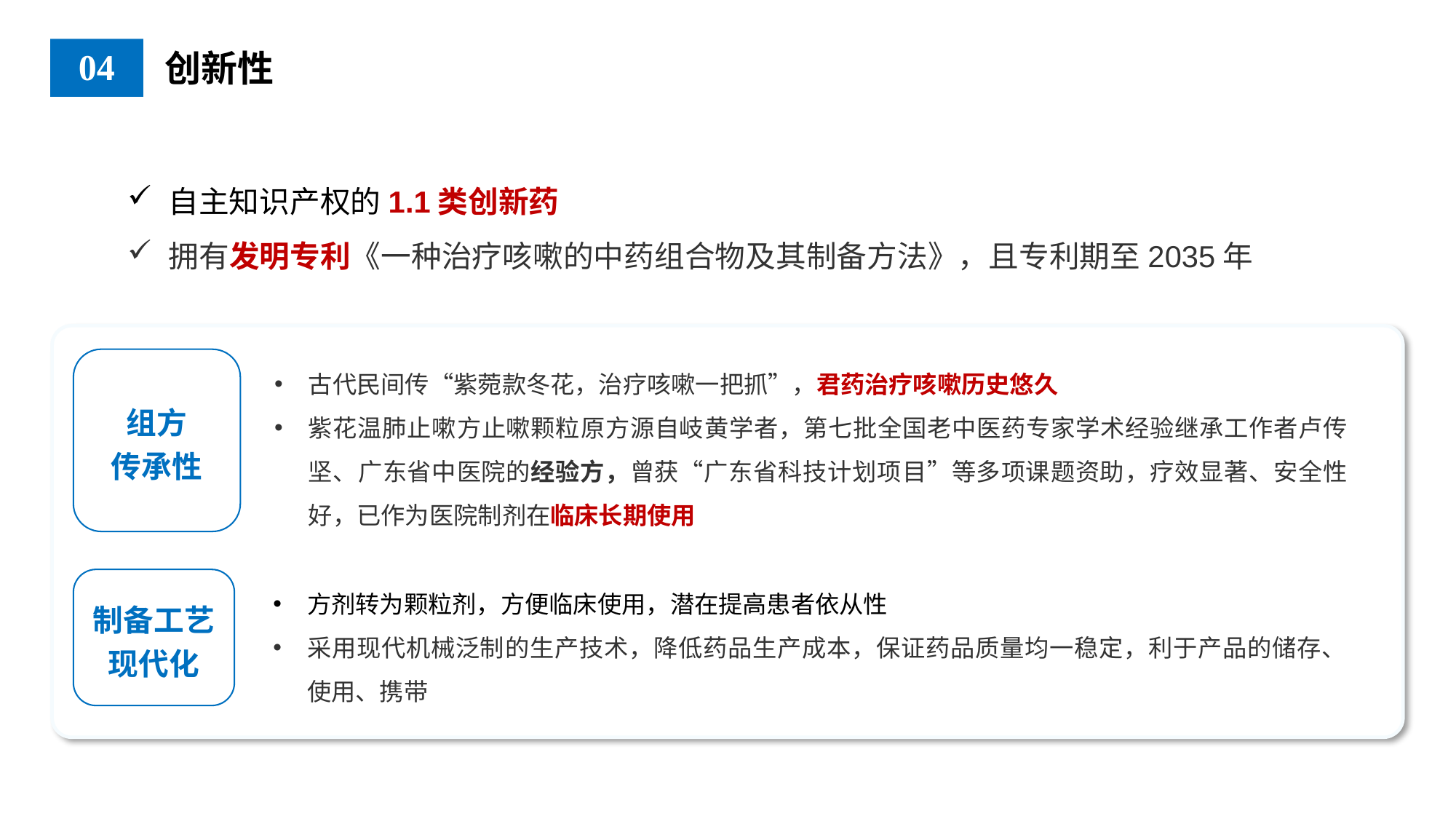

04
创新性
自主知识产权的1.1类创新药
拥有发明专利《一种治疗咳嗽的中药组合物及其制备方法》，且专利期至2035年

组方
传承性
古代民间传“紫菀款冬花，治疗咳嗽一把抓”，君药治疗咳嗽历史悠久
紫花温肺止嗽方止嗽颗粒原方源自岐黄学者，第七批全国老中医药专家学术经验继承工作者卢传坚、广东省中医院的经验方，曾获“广东省科技计划项目”等多项课题资助，疗效显著、安全性好，已作为医院制剂在临床长期使用
制备工艺现代化
方剂转为颗粒剂，方便临床使用，潜在提高患者依从性
采用现代机械泛制的生产技术，降低药品生产成本，保证药品质量均一稳定，利于产品的储存、使用、携带